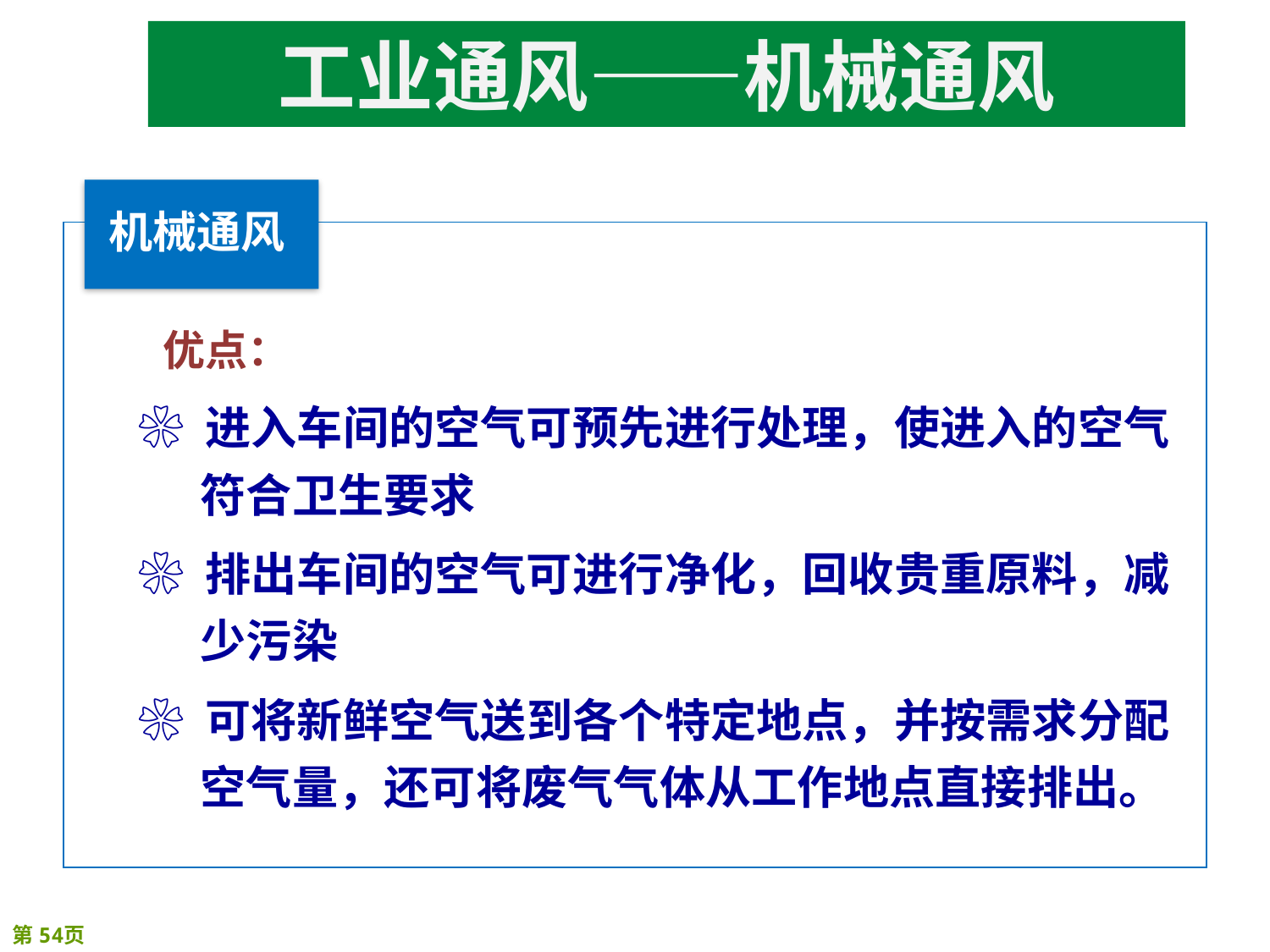

# 工业通风——机械通风
 机械通风

优点：
❀ 进入车间的空气可预先进行处理，使进入的空气符合卫生要求
❀ 排出车间的空气可进行净化，回收贵重原料，减少污染
❀ 可将新鲜空气送到各个特定地点，并按需求分配空气量，还可将废气气体从工作地点直接排出。